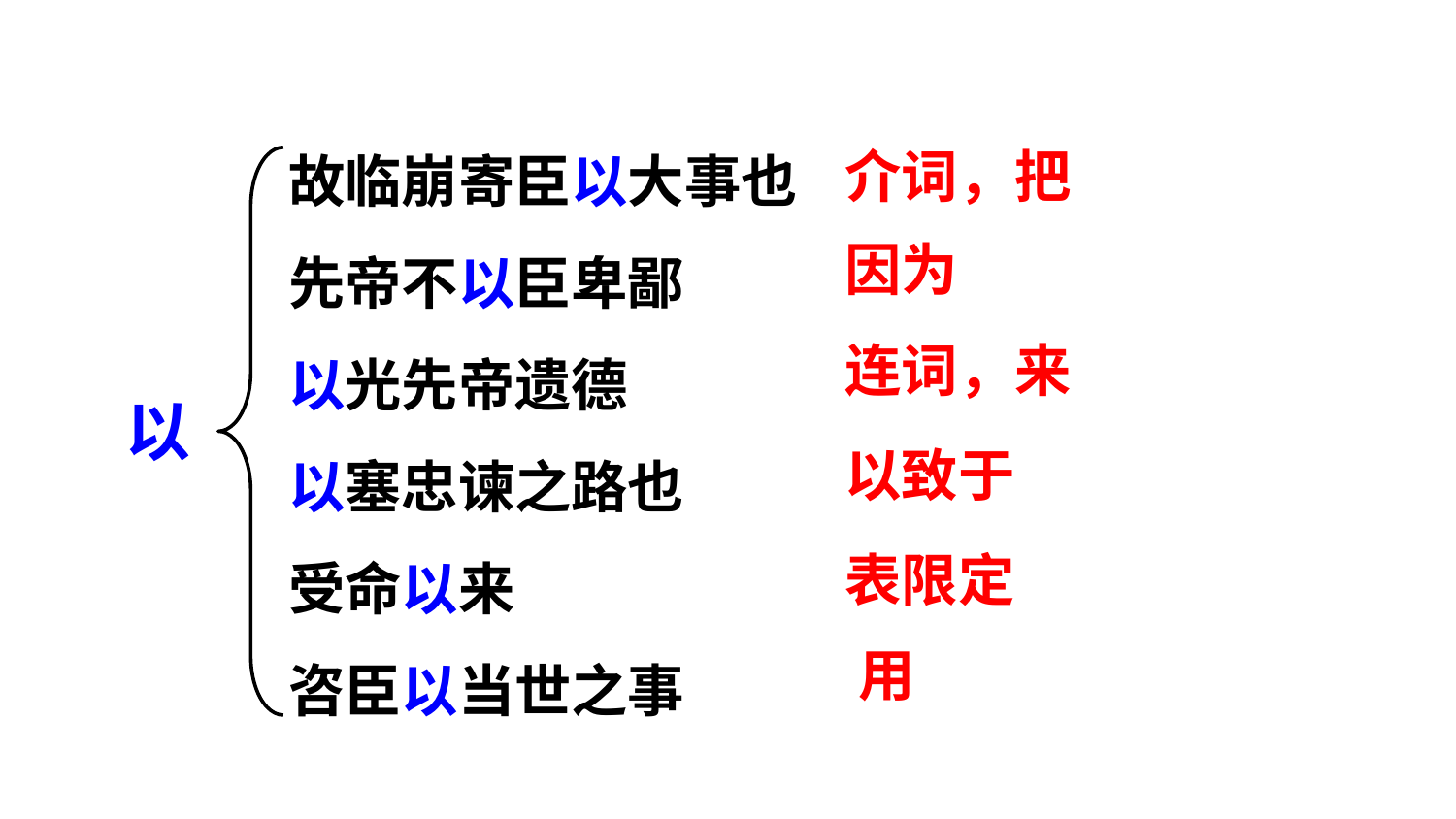

故临崩寄臣以大事也
先帝不以臣卑鄙
以光先帝遗德
以塞忠谏之路也
受命以来
咨臣以当世之事
介词，把

以
因为
连词，来
以致于
表限定
用